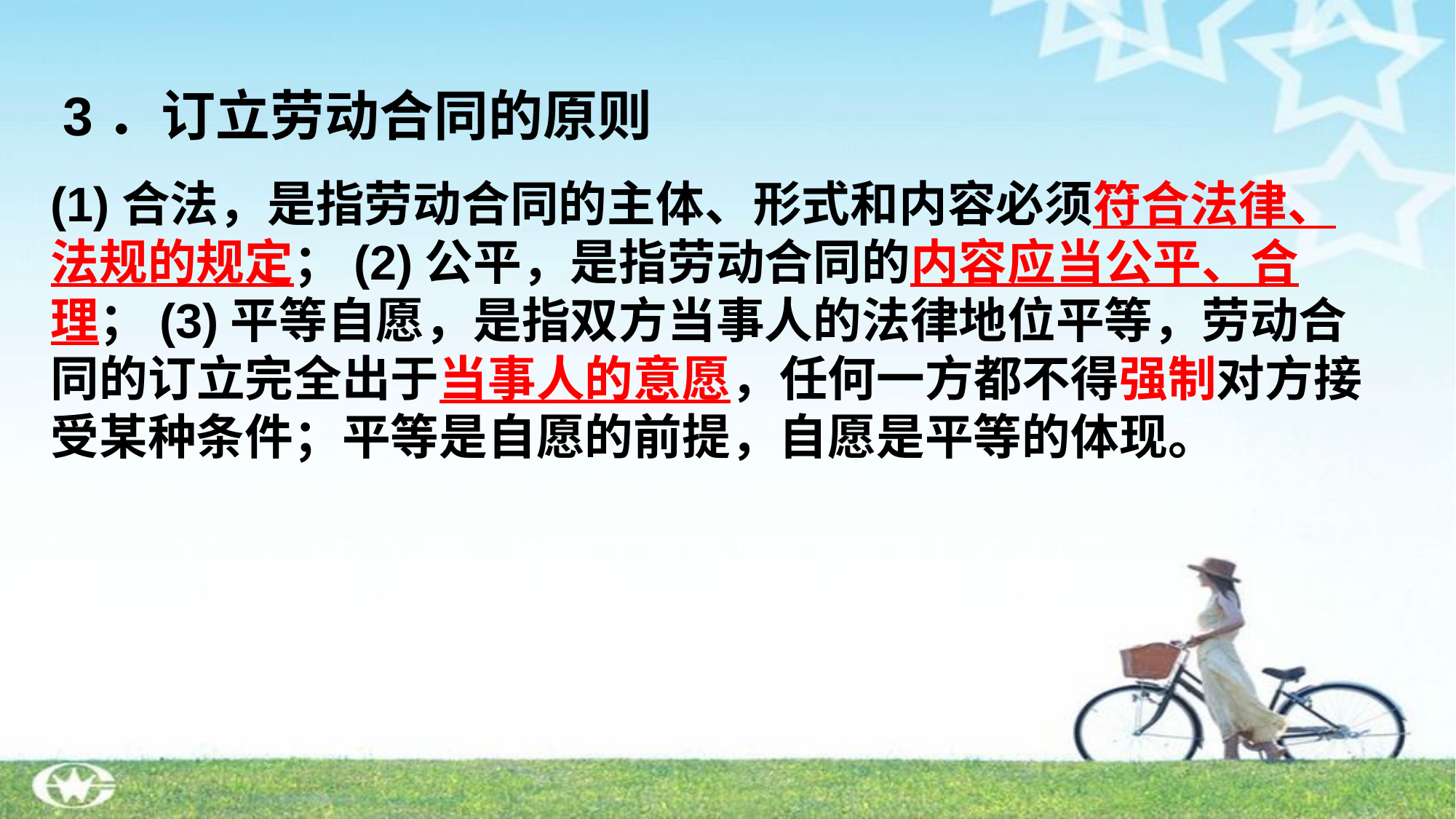

3．订立劳动合同的原则
(1)合法，是指劳动合同的主体、形式和内容必须符合法律、法规的规定；(2)公平，是指劳动合同的内容应当公平、合理；(3)平等自愿，是指双方当事人的法律地位平等，劳动合同的订立完全出于当事人的意愿，任何一方都不得强制对方接受某种条件；平等是自愿的前提，自愿是平等的体现。